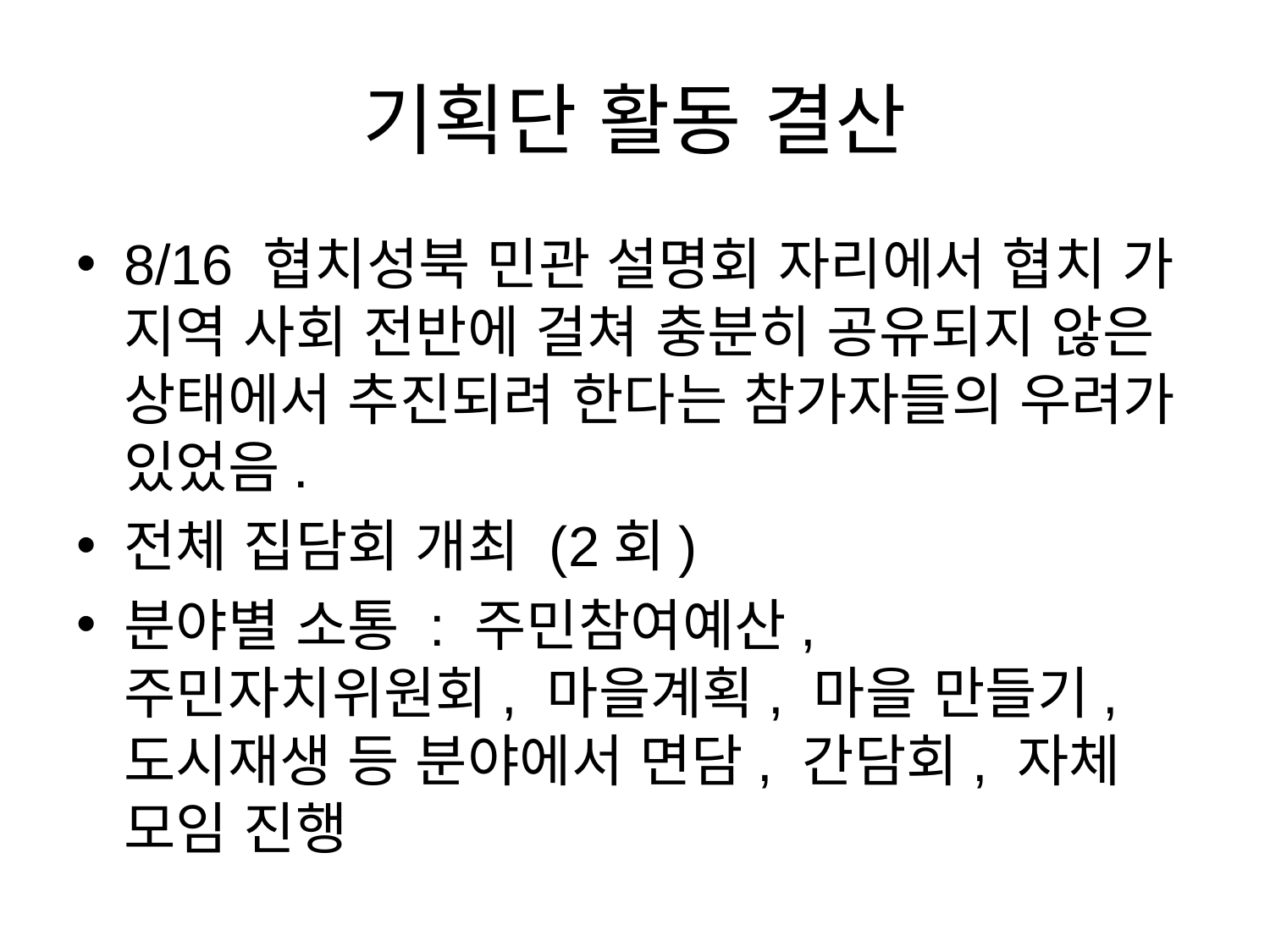

# 기획단 활동 결산
8/16 협치성북 민관 설명회 자리에서 협치 가 지역 사회 전반에 걸쳐 충분히 공유되지 않은 상태에서 추진되려 한다는 참가자들의 우려가 있었음.
전체 집담회 개최 (2회)
분야별 소통 : 주민참여예산, 주민자치위원회, 마을계획, 마을 만들기, 도시재생 등 분야에서 면담, 간담회, 자체 모임 진행